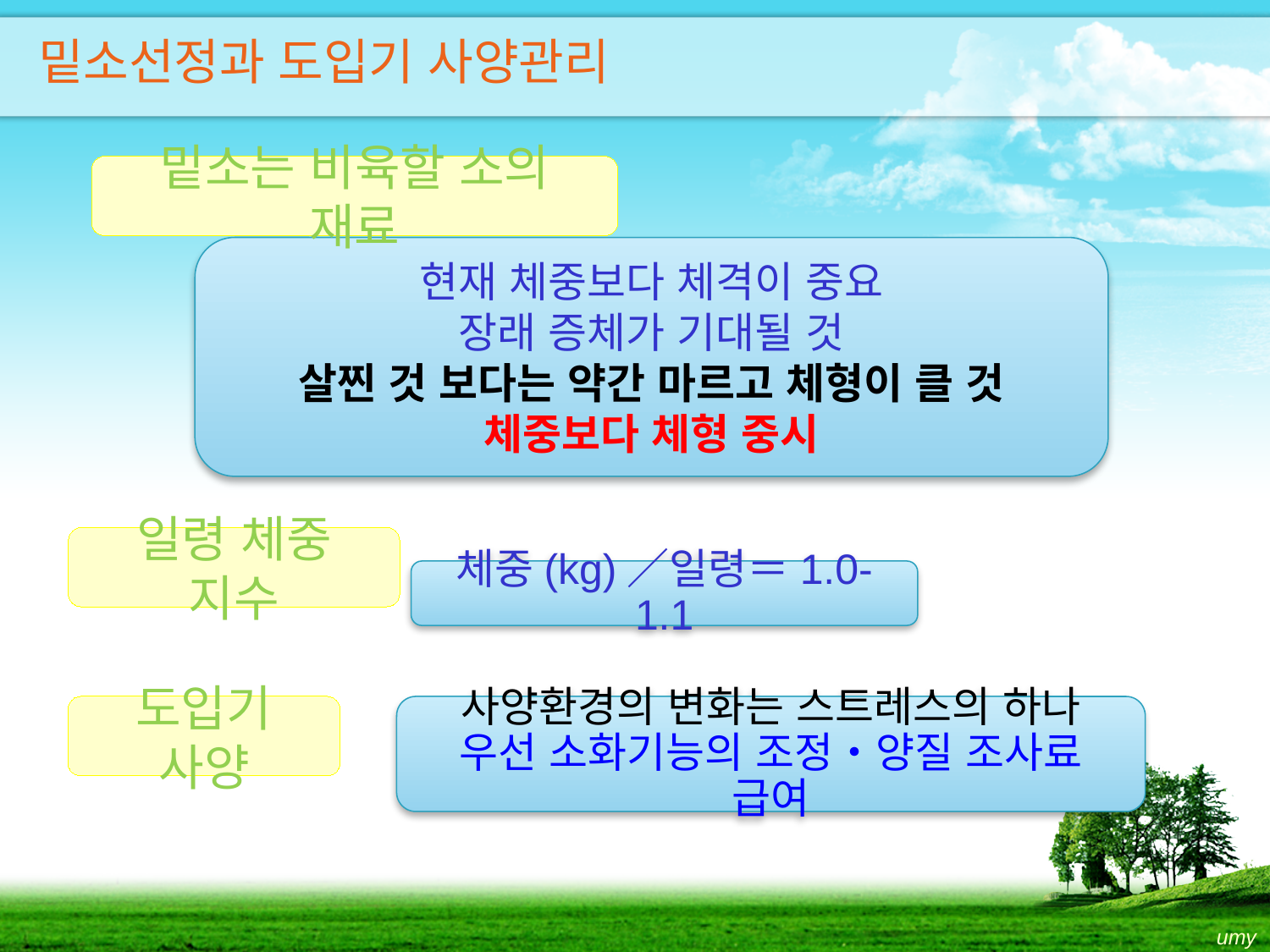

밑소선정과 도입기 사양관리
밑소는 비육할 소의 재료
현재 체중보다 체격이 중요
장래 증체가 기대될 것
살찐 것 보다는 약간 마르고 체형이 클 것
체중보다 체형 중시

일령 체중 지수
체중(kg)／일령＝1.0-1.1
도입기 사양
사양환경의 변화는 스트레스의 하나
우선 소화기능의 조정・양질 조사료 급여
umy